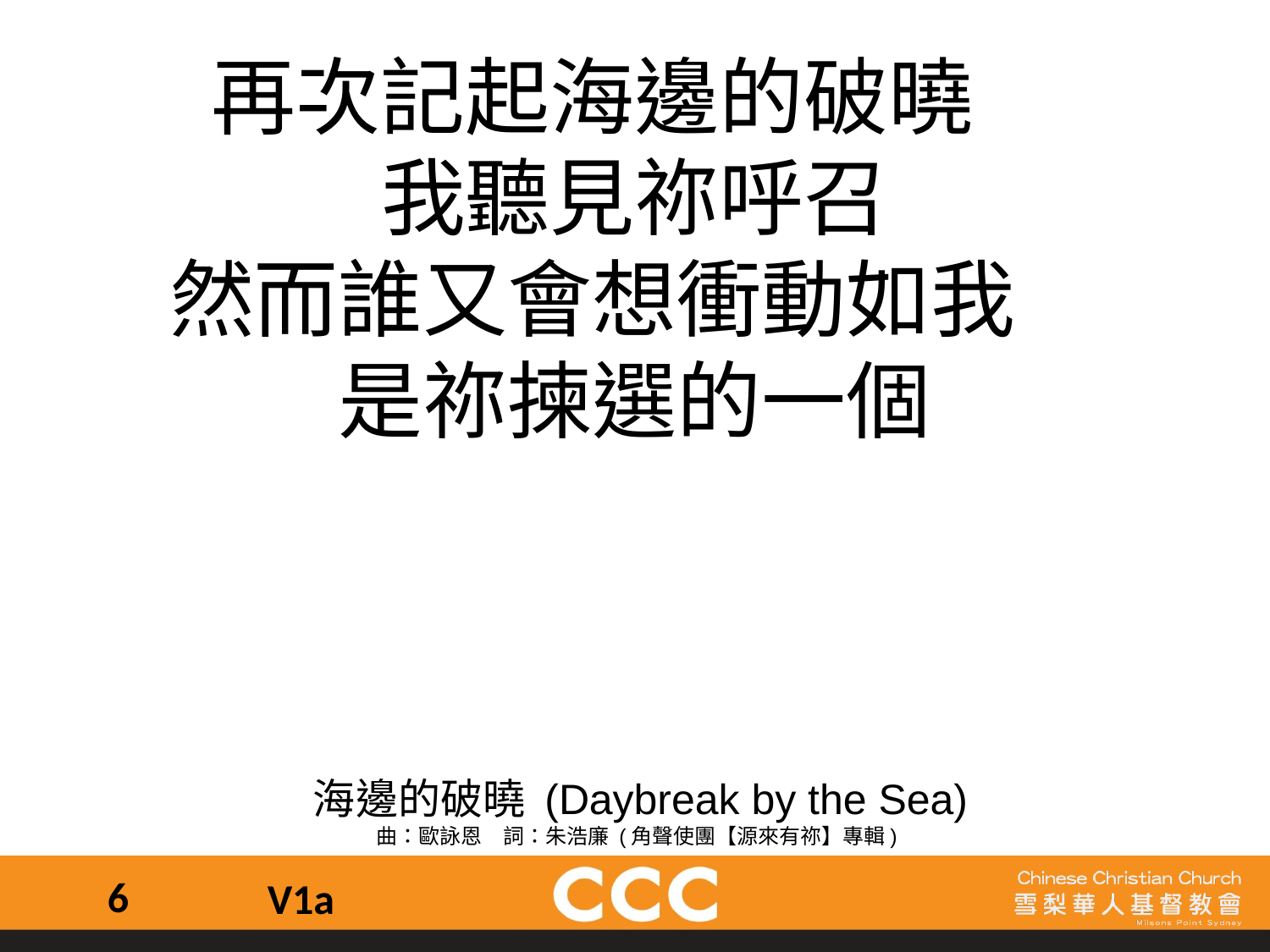

再次記起海邊的破曉
我聽見祢呼召
然而誰又會想衝動如我
是祢揀選的一個
 海邊的破曉 (Daybreak by the Sea)
曲：歐詠恩　詞：朱浩廉 (角聲使團【源來有祢】專輯)
6
V1a